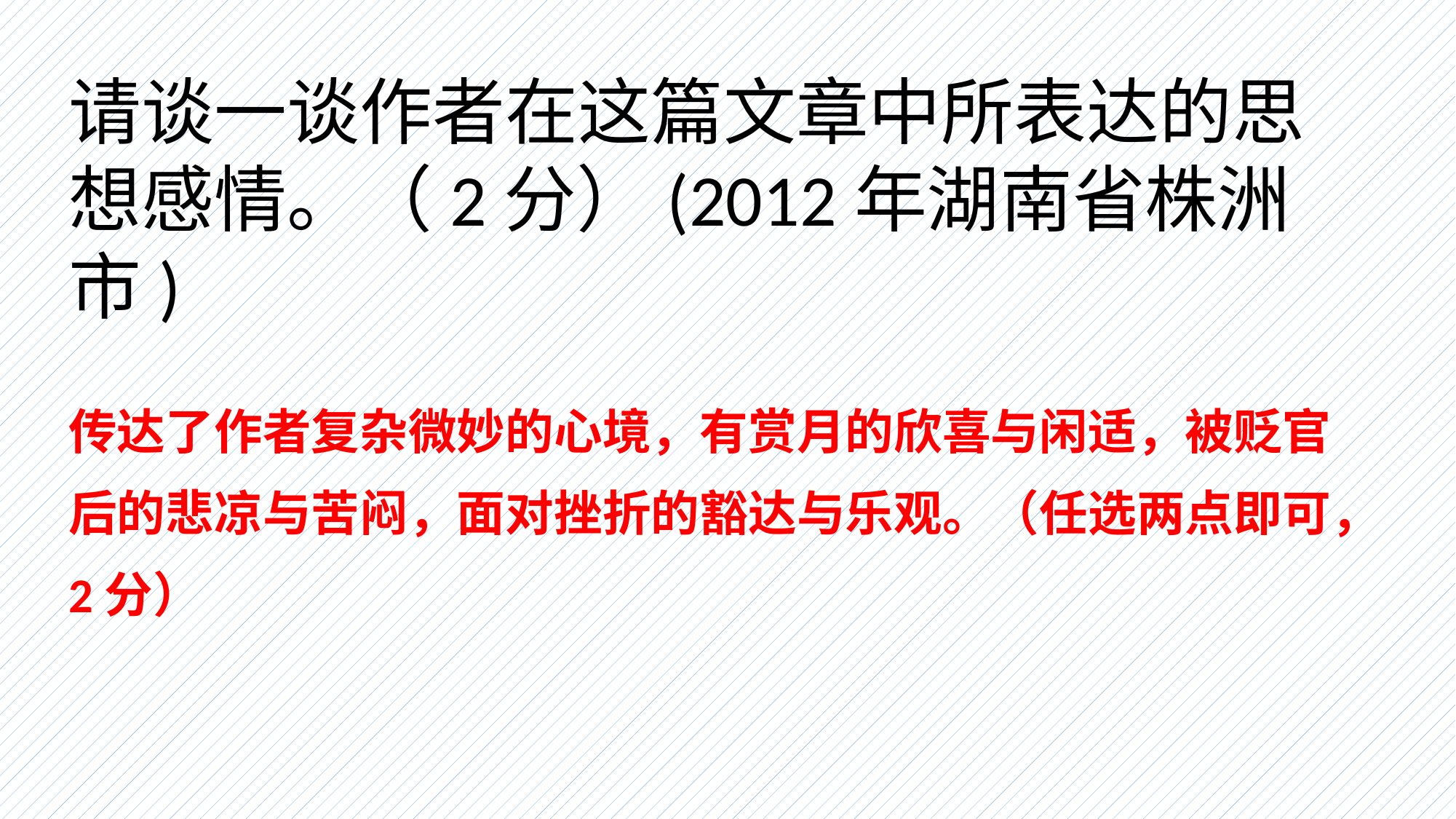

请谈一谈作者在这篇文章中所表达的思想感情。（2分）(2012年湖南省株洲市)
传达了作者复杂微妙的心境，有赏月的欣喜与闲适，被贬官后的悲凉与苦闷，面对挫折的豁达与乐观。（任选两点即可，2分）